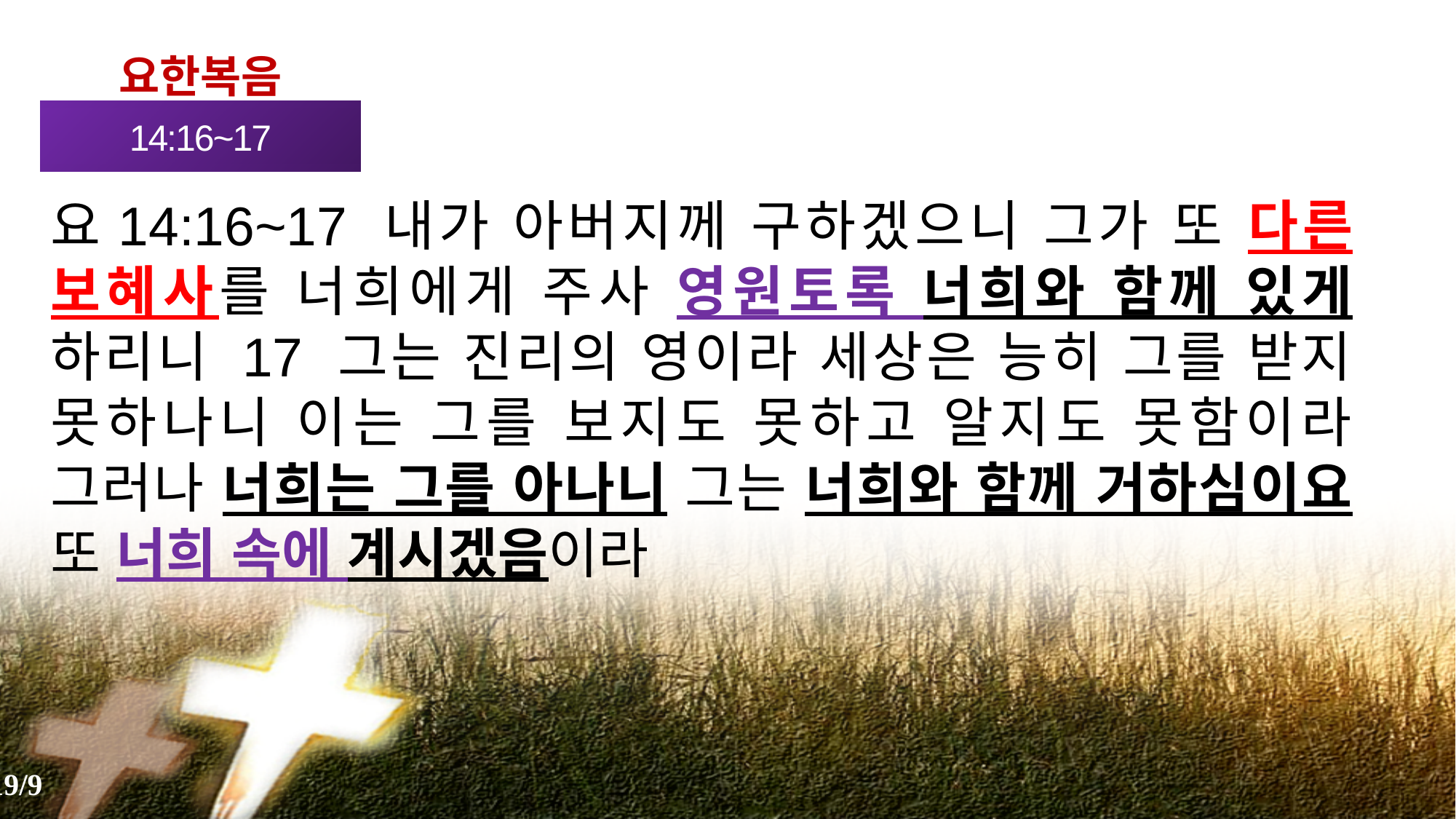

요한복음

14:16~17
요14:16~17 내가 아버지께 구하겠으니 그가 또 다른 보혜사를 너희에게 주사 영원토록 너희와 함께 있게 하리니 17 그는 진리의 영이라 세상은 능히 그를 받지 못하나니 이는 그를 보지도 못하고 알지도 못함이라 그러나 너희는 그를 아나니 그는 너희와 함께 거하심이요 또 너희 속에 계시겠음이라